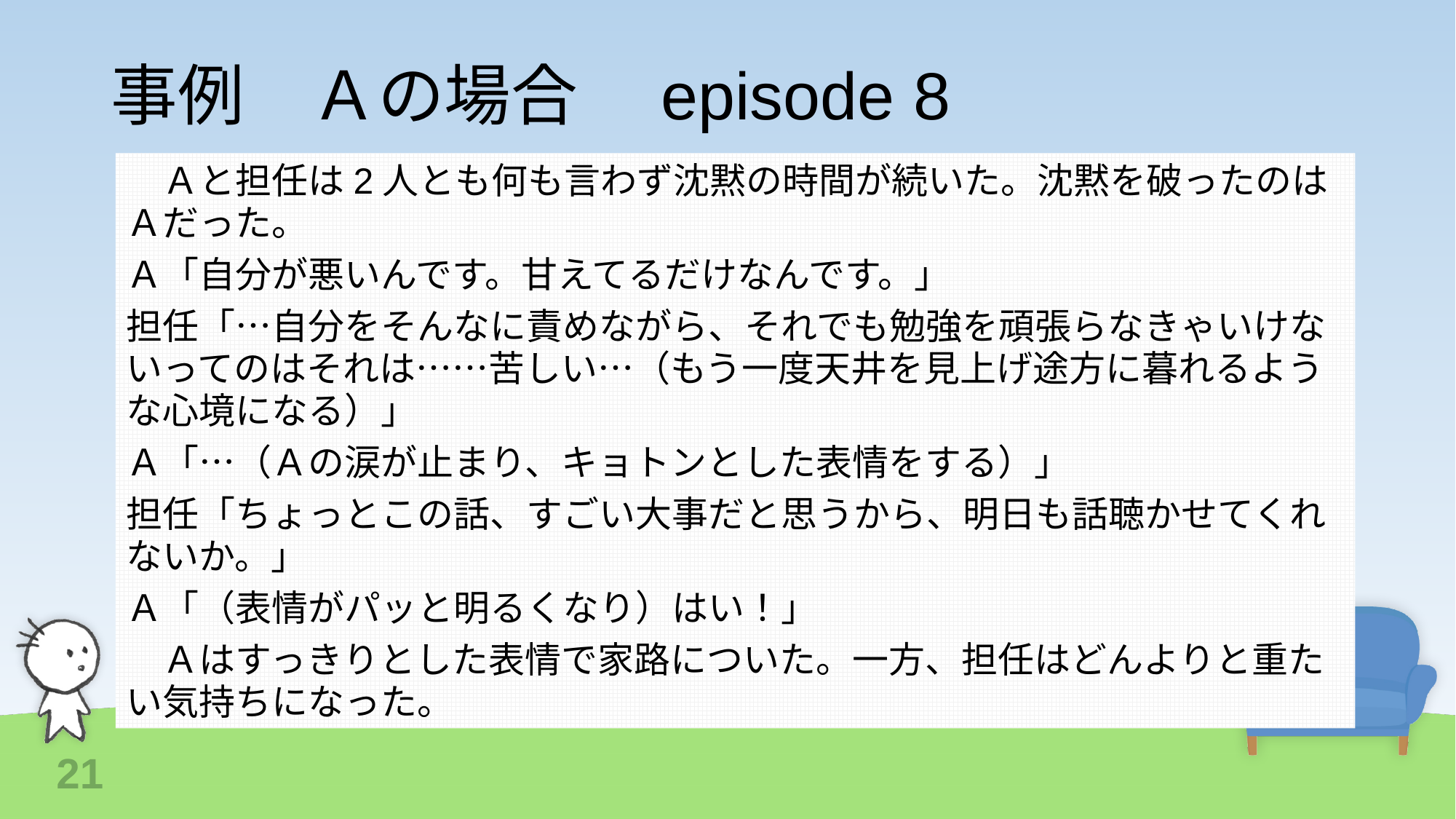

# 事例　Ａの場合　episode 8
　Ａと担任は2人とも何も言わず沈黙の時間が続いた。沈黙を破ったのはＡだった。
Ａ「自分が悪いんです。甘えてるだけなんです。」
担任「…自分をそんなに責めながら、それでも勉強を頑張らなきゃいけないってのはそれは……苦しい…（もう一度天井を見上げ途方に暮れるような心境になる）」
Ａ「…（Ａの涙が止まり、キョトンとした表情をする）」
担任「ちょっとこの話、すごい大事だと思うから、明日も話聴かせてくれないか。」
Ａ「（表情がパッと明るくなり）はい！」
　Ａはすっきりとした表情で家路についた。一方、担任はどんよりと重たい気持ちになった。
21